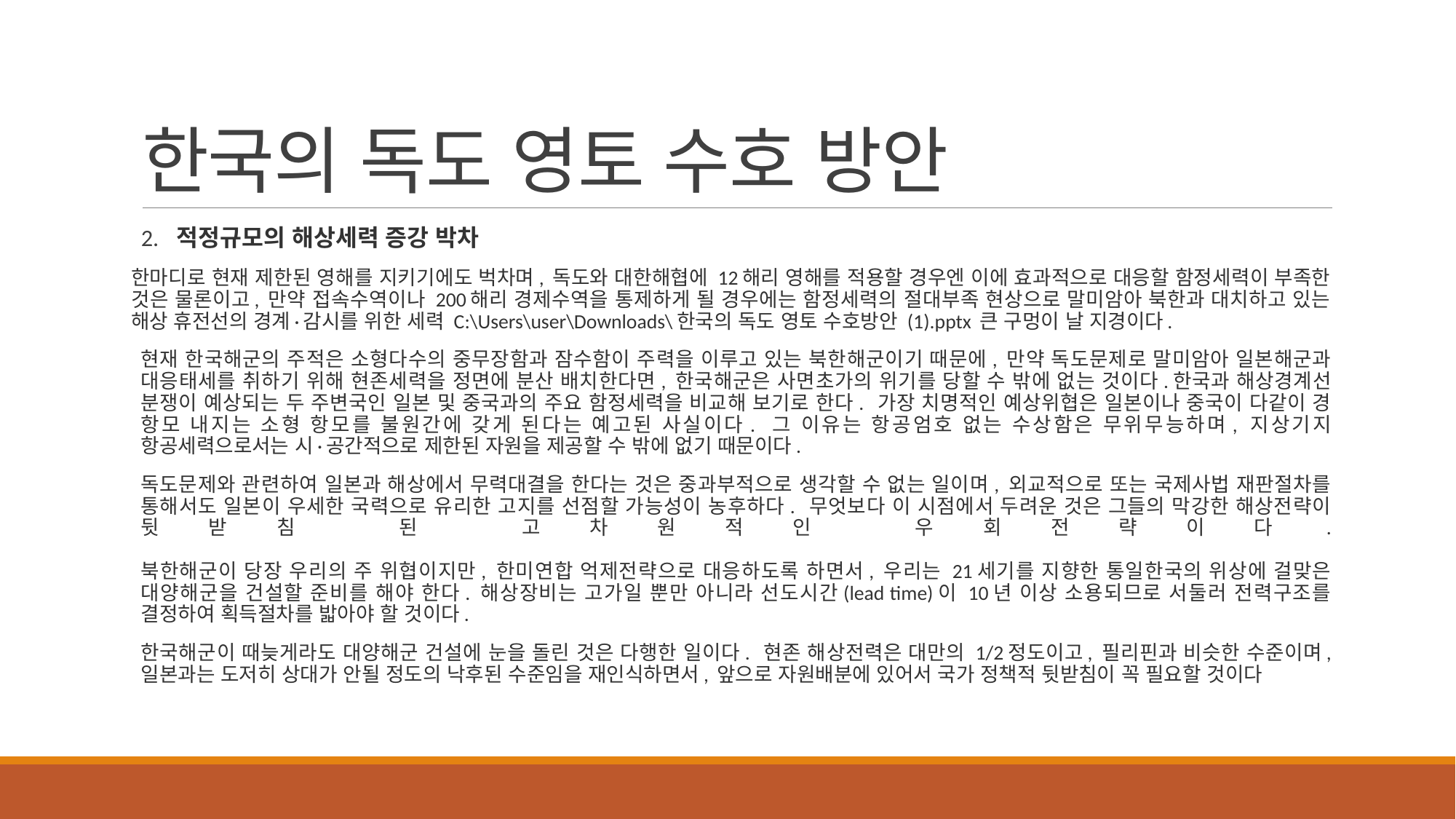

# 한국의 독도 영토 수호 방안
2.  적정규모의 해상세력 증강 박차
한마디로 현재 제한된 영해를 지키기에도 벅차며, 독도와 대한해협에 12해리 영해를 적용할 경우엔 이에 효과적으로 대응할 함정세력이 부족한 것은 물론이고, 만약 접속수역이나 200해리 경제수역을 통제하게 될 경우에는 함정세력의 절대부족 현상으로 말미암아 북한과 대치하고 있는 해상 휴전선의 경계·감시를 위한 세력 C:\Users\user\Downloads\한국의 독도 영토 수호방안 (1).pptx 큰 구멍이 날 지경이다.
현재 한국해군의 주적은 소형다수의 중무장함과 잠수함이 주력을 이루고 있는 북한해군이기 때문에, 만약 독도문제로 말미암아 일본해군과 대응태세를 취하기 위해 현존세력을 정면에 분산 배치한다면, 한국해군은 사면초가의 위기를 당할 수 밖에 없는 것이다.한국과 해상경계선 분쟁이 예상되는 두 주변국인 일본 및 중국과의 주요 함정세력을 비교해 보기로 한다.  가장 치명적인 예상위협은 일본이나 중국이 다같이 경 항모 내지는 소형 항모를 불원간에 갖게 된다는 예고된 사실이다.  그 이유는 항공엄호 없는 수상함은 무위무능하며, 지상기지 항공세력으로서는 시·공간적으로 제한된 자원을 제공할 수 밖에 없기 때문이다.
독도문제와 관련하여 일본과 해상에서 무력대결을 한다는 것은 중과부적으로 생각할 수 없는 일이며, 외교적으로 또는 국제사법 재판절차를 통해서도 일본이 우세한 국력으로 유리한 고지를 선점할 가능성이 농후하다.  무엇보다 이 시점에서 두려운 것은 그들의 막강한 해상전략이 뒷받침 된 고차원적인 우회전략이다.
 
북한해군이 당장 우리의 주 위협이지만, 한미연합 억제전략으로 대응하도록 하면서, 우리는 21세기를 지향한 통일한국의 위상에 걸맞은 대양해군을 건설할 준비를 해야 한다. 해상장비는 고가일 뿐만 아니라 선도시간(lead time)이 10년 이상 소용되므로 서둘러 전력구조를 결정하여 획득절차를 밟아야 할 것이다.
한국해군이 때늦게라도 대양해군 건설에 눈을 돌린 것은 다행한 일이다.  현존 해상전력은 대만의 1/2정도이고, 필리핀과 비슷한 수준이며, 일본과는 도저히 상대가 안될 정도의 낙후된 수준임을 재인식하면서, 앞으로 자원배분에 있어서 국가 정책적 뒷받침이 꼭 필요할 것이다